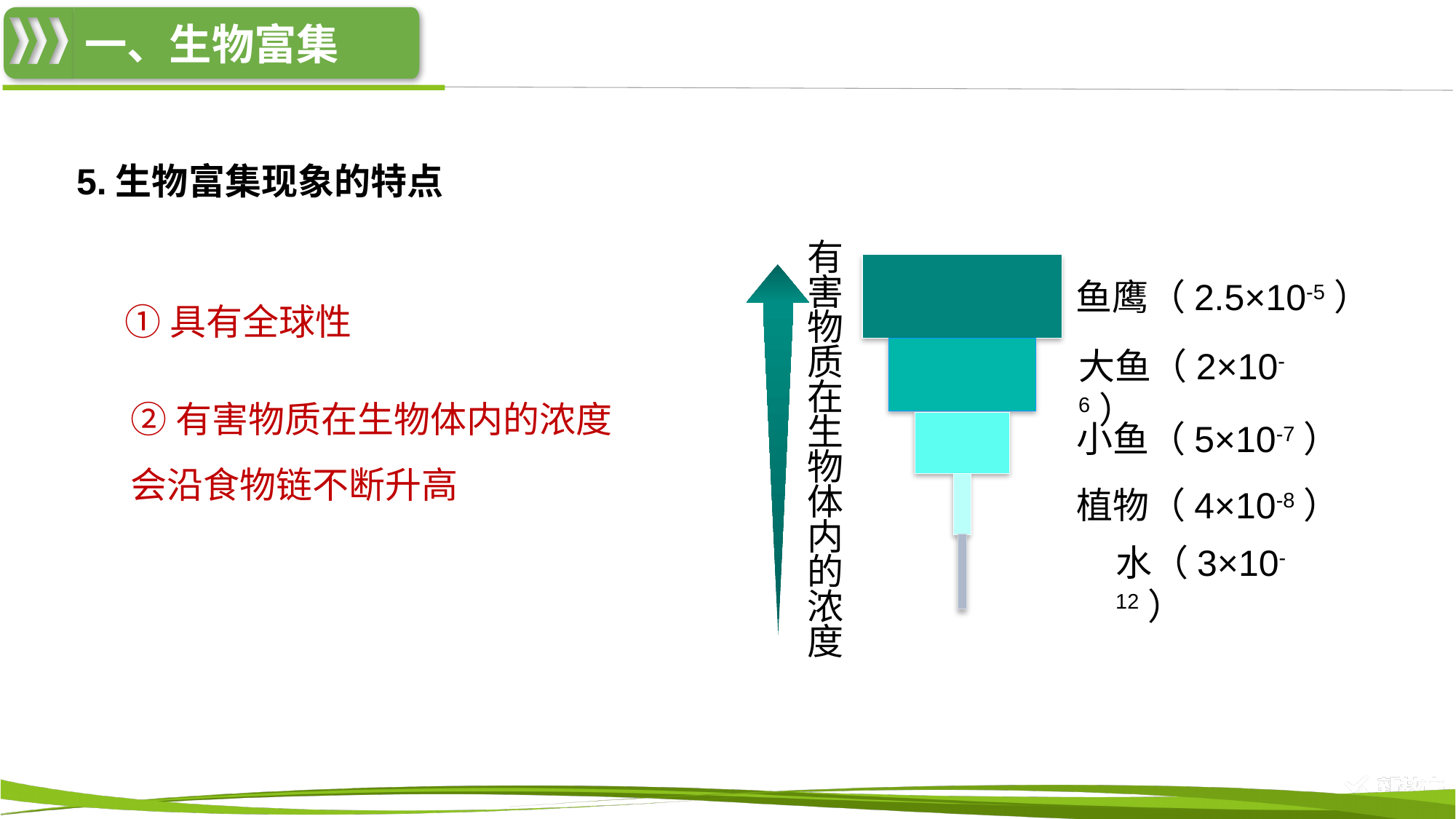

5.生物富集现象的特点
有害物质在生物体内的浓度

鱼鹰（2.5×10-5）

大鱼（2×10-6）
小鱼（5×10-7）

植物（4×10-8）

水（3×10-12）

①具有全球性
②有害物质在生物体内的浓度会沿食物链不断升高